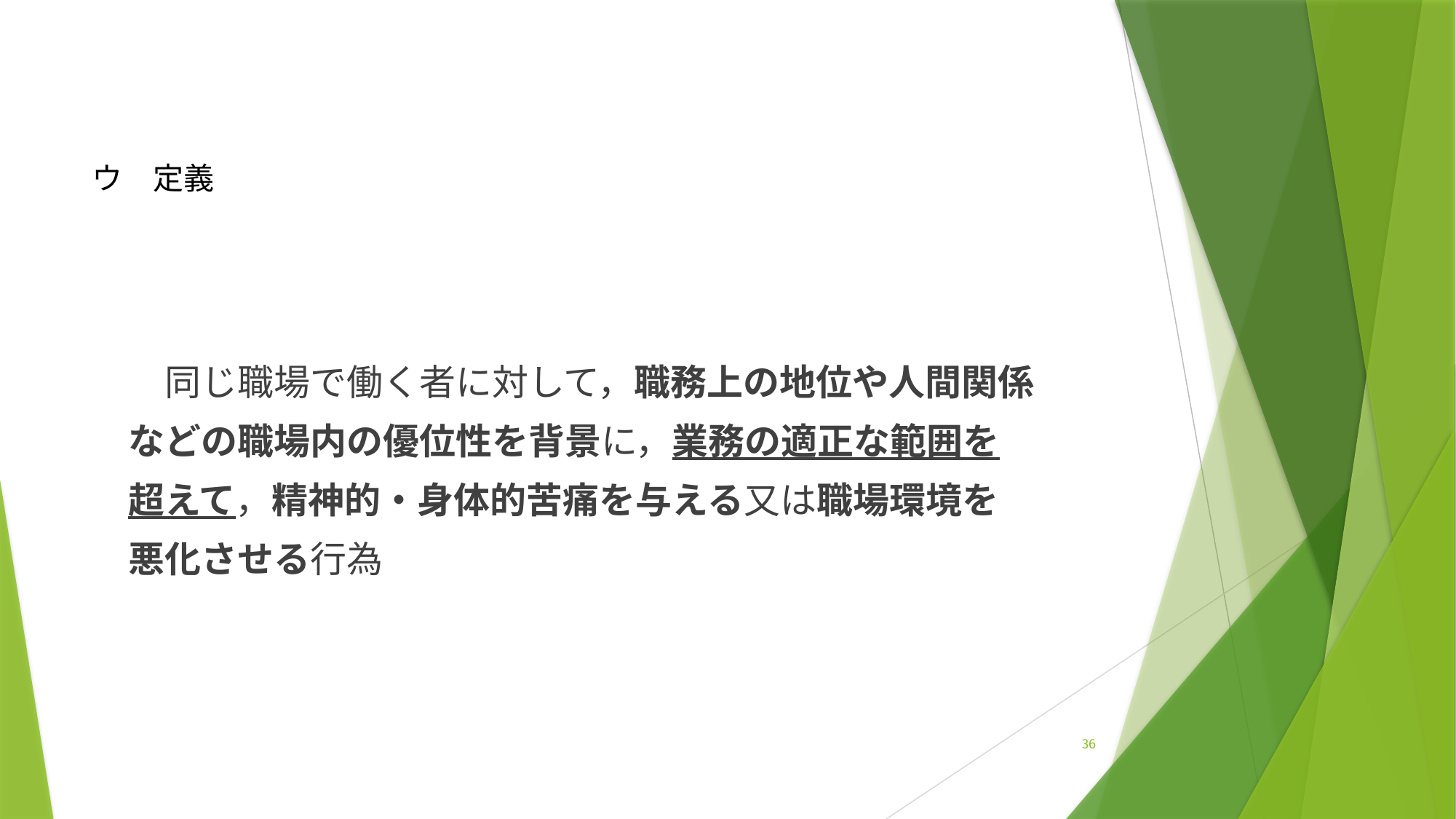

# ウ　定義

　　同じ職場で働く者に対して，職務上の地位や人間関係
　などの職場内の優位性を背景に，業務の適正な範囲を
　超えて，精神的・身体的苦痛を与える又は職場環境を
　悪化させる行為

36